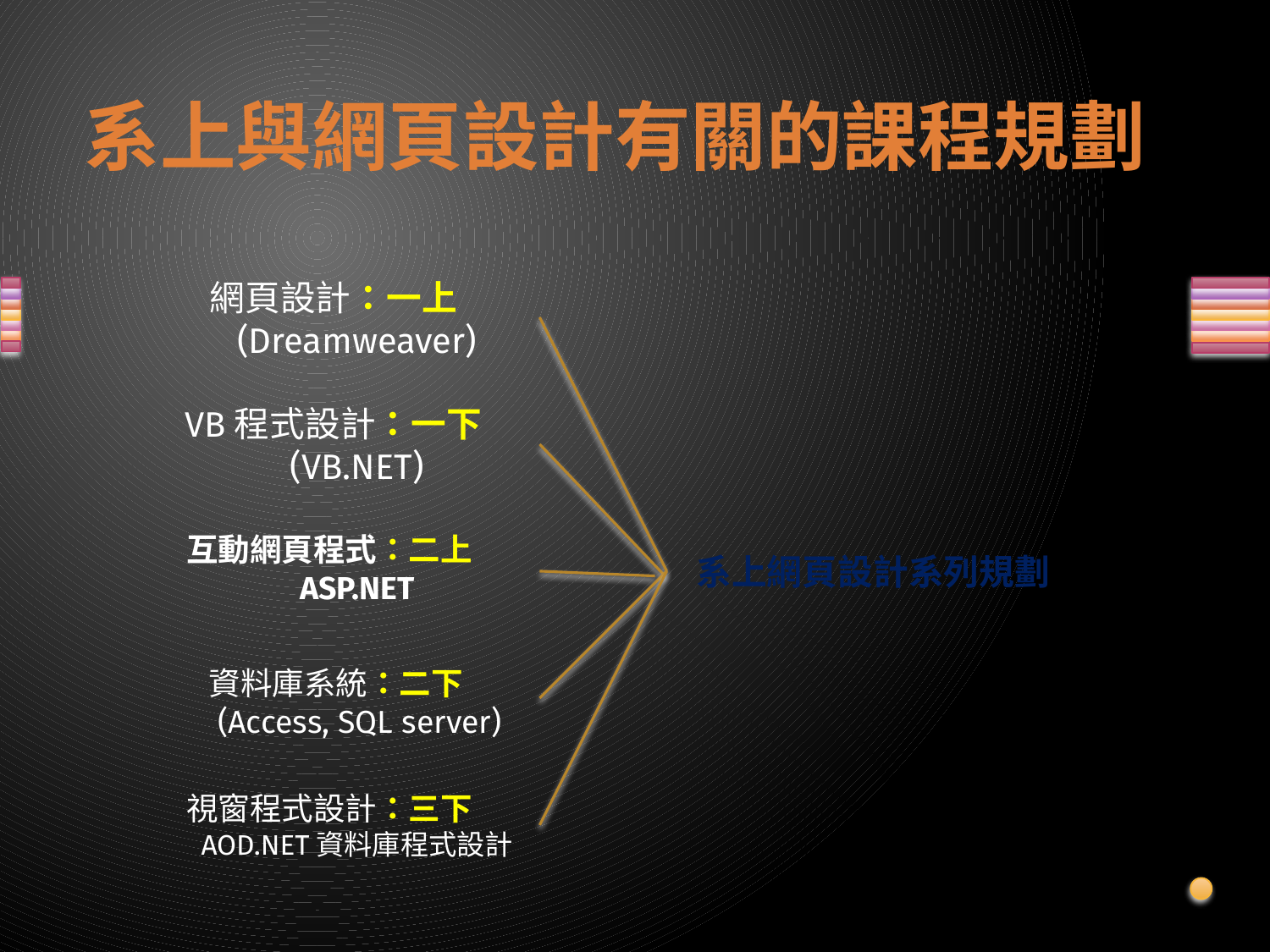

# 系上與網頁設計有關的課程規劃
網頁設計：一上
(Dreamweaver)
VB程式設計：一下
(VB.NET)
互動網頁程式：二上ASP.NET
系上網頁設計系列規劃
資料庫系統：二下
(Access, SQL server)
視窗程式設計：三下AOD.NET資料庫程式設計